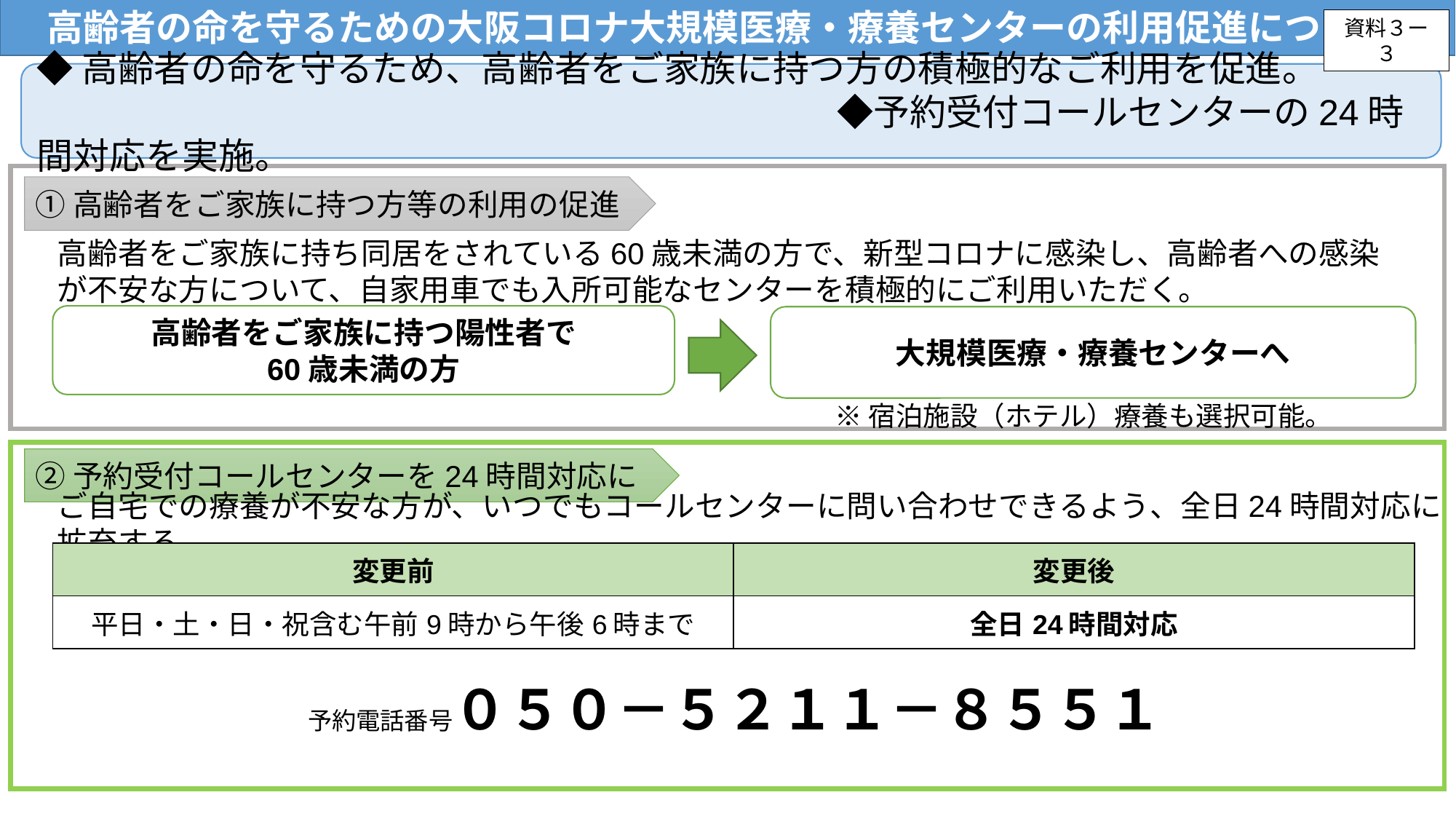

高齢者の命を守るための大阪コロナ大規模医療・療養センターの利用促進について
資料３ー３
◆高齢者の命を守るため、高齢者をご家族に持つ方の積極的なご利用を促進。　　　　　　　　　　　　　　　　　　　　　　　　◆予約受付コールセンターの24時間対応を実施。

①高齢者をご家族に持つ方等の利用の促進
高齢者をご家族に持ち同居をされている60歳未満の方で、新型コロナに感染し、高齢者への感染が不安な方について、自家用車でも入所可能なセンターを積極的にご利用いただく。
高齢者をご家族に持つ陽性者で
60歳未満の方
大規模医療・療養センターへ

※宿泊施設（ホテル）療養も選択可能。

②予約受付コールセンターを24時間対応に
ご自宅での療養が不安な方が、いつでもコールセンターに問い合わせできるよう、全日24時間対応に拡充する。
| 変更前 | 変更後 |
| --- | --- |
| 平日・土・日・祝含む午前9時から午後6時まで | 全日24時間対応 |
予約電話番号０５０－５２１１－８５５１